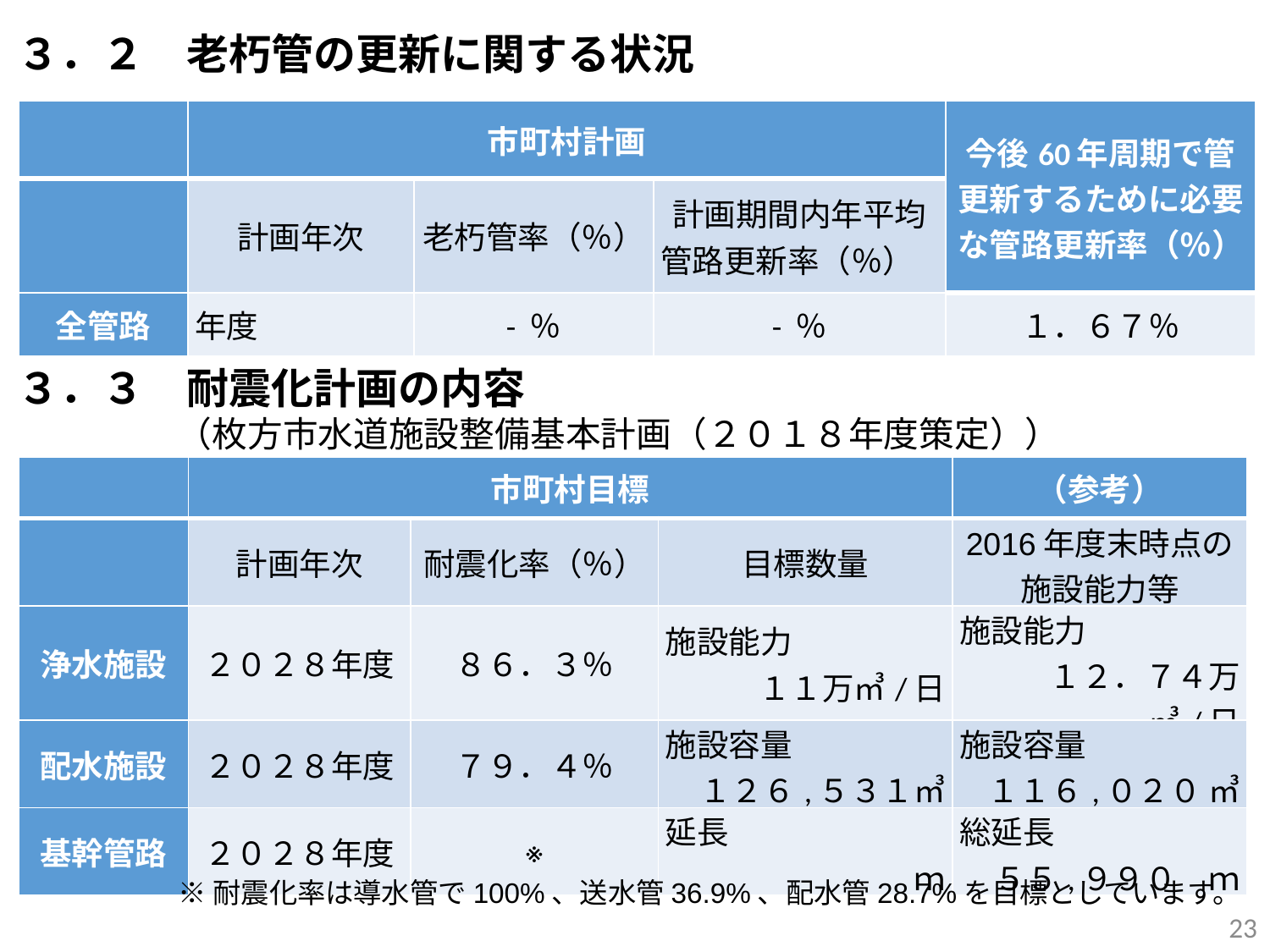

３．２　老朽管の更新に関する状況
|  | 市町村計画 |  |  | 今後60年周期で管更新するために必要な管路更新率（％） |
| --- | --- | --- | --- | --- |
|  | 計画年次 | 老朽管率（％） | 計画期間内年平均 管路更新率（％） |  |
| 全管路 | 年度 | - ％ | - ％ | １．６７％ |

３．３　耐震化計画の内容
（枚方市水道施設整備基本計画（２０１８年度策定））
|  | 市町村目標 |  |  | （参考） |
| --- | --- | --- | --- | --- |
|  | 計画年次 | 耐震化率（％） | 目標数量 | 2016年度末時点の施設能力等 |
| 浄水施設 | ２０２８年度 | ８６．３％ | 施設能力 １１万㎥/日 | 施設能力 １２．７４万 ㎥/日 |
| 配水施設 | ２０２８年度 | ７９．４％ | 施設容量 １２６,５３１㎥ | 施設容量 １１６,０２０ ㎥ |
| 基幹管路 | ２０２８年度 | ※ | 延長 ｍ | 総延長 ５５,９９０　ｍ |
※耐震化率は導水管で100%、送水管36.9%、配水管28.7%を目標としています。
23